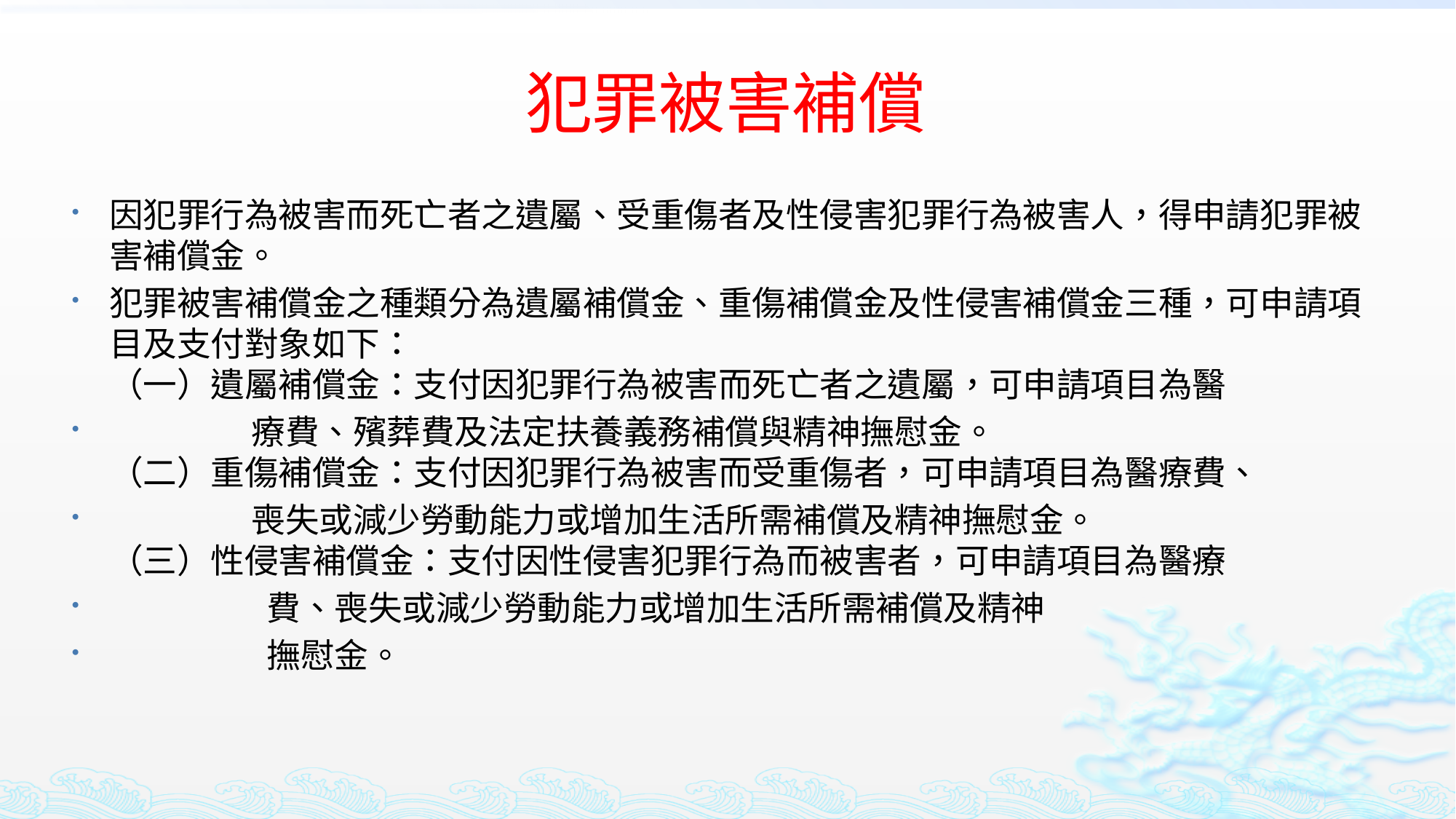

# 犯罪被害補償
因犯罪行為被害而死亡者之遺屬、受重傷者及性侵害犯罪行為被害人，得申請犯罪被害補償金。
犯罪被害補償金之種類分為遺屬補償金、重傷補償金及性侵害補償金三種，可申請項目及支付對象如下：
（一）遺屬補償金：支付因犯罪行為被害而死亡者之遺屬，可申請項目為醫
                  療費、殯葬費及法定扶養義務補償與精神撫慰金。
（二）重傷補償金：支付因犯罪行為被害而受重傷者，可申請項目為醫療費、
                  喪失或減少勞動能力或增加生活所需補償及精神撫慰金。
（三）性侵害補償金：支付因性侵害犯罪行為而被害者，可申請項目為醫療
                    費、喪失或減少勞動能力或增加生活所需補償及精神
                    撫慰金。